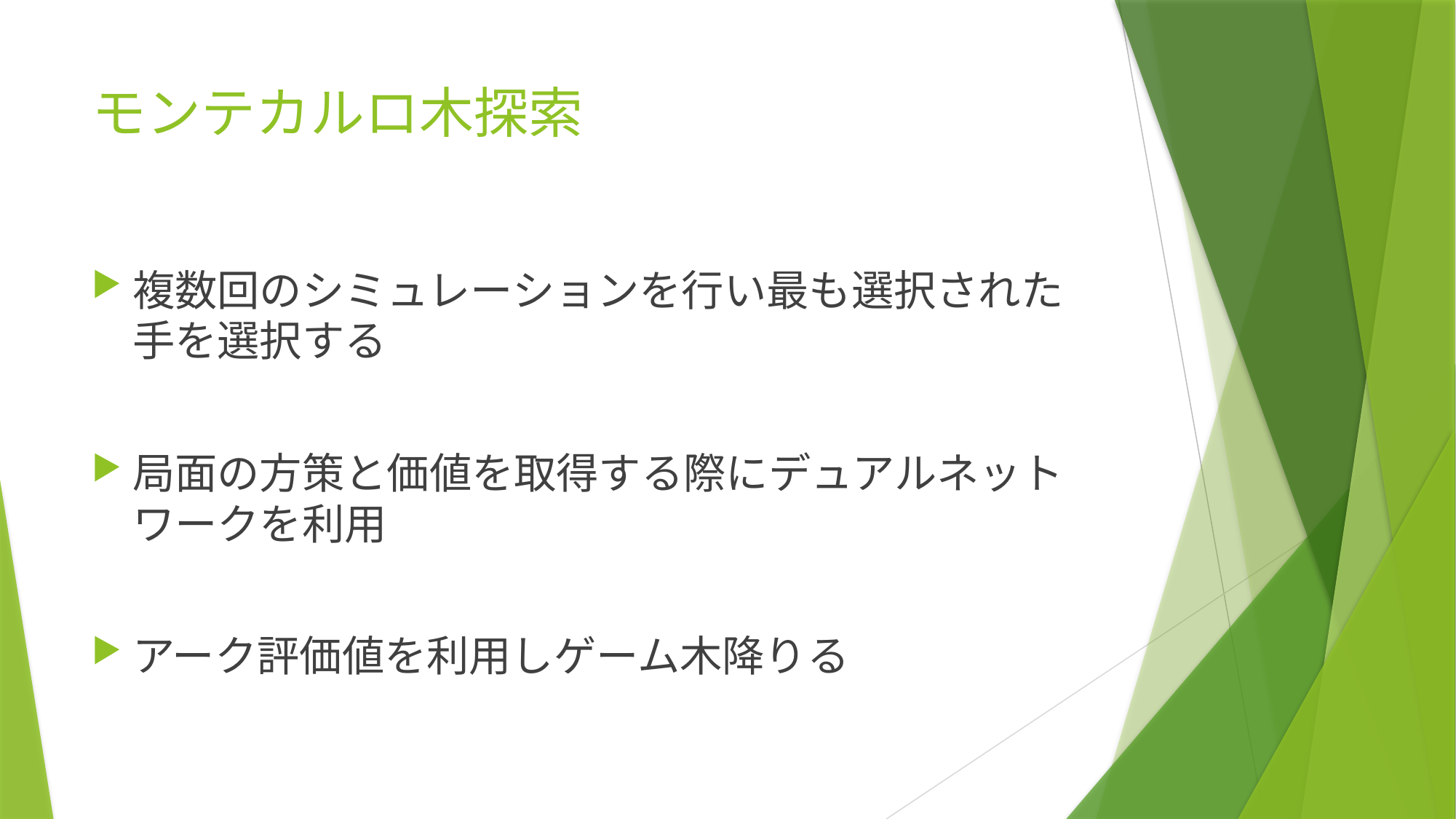

# モンテカルロ木探索
複数回のシミュレーションを行い最も選択された手を選択する

局面の方策と価値を取得する際にデュアルネットワークを利用

アーク評価値を利用しゲーム木降りる